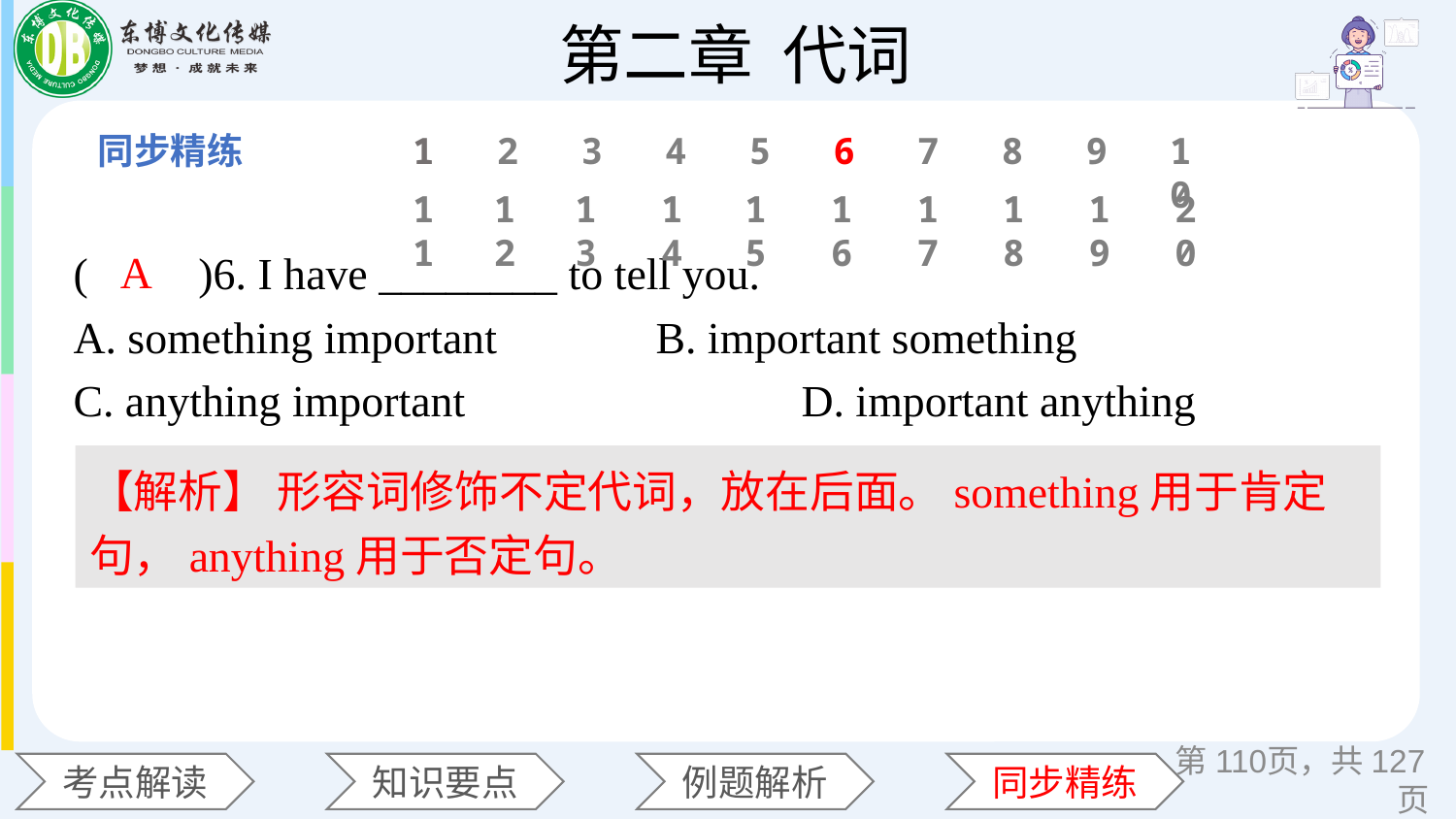

1
2
3
4
5
6
7
8
9
10
11
12
13
14
15
16
17
18
19
20
(　　)6. I have ________ to tell you.
A. something important    	B. important something
C. anything important    		D. important anything
A
【解析】 形容词修饰不定代词，放在后面。something用于肯定句，anything用于否定句。
第110页，共127页